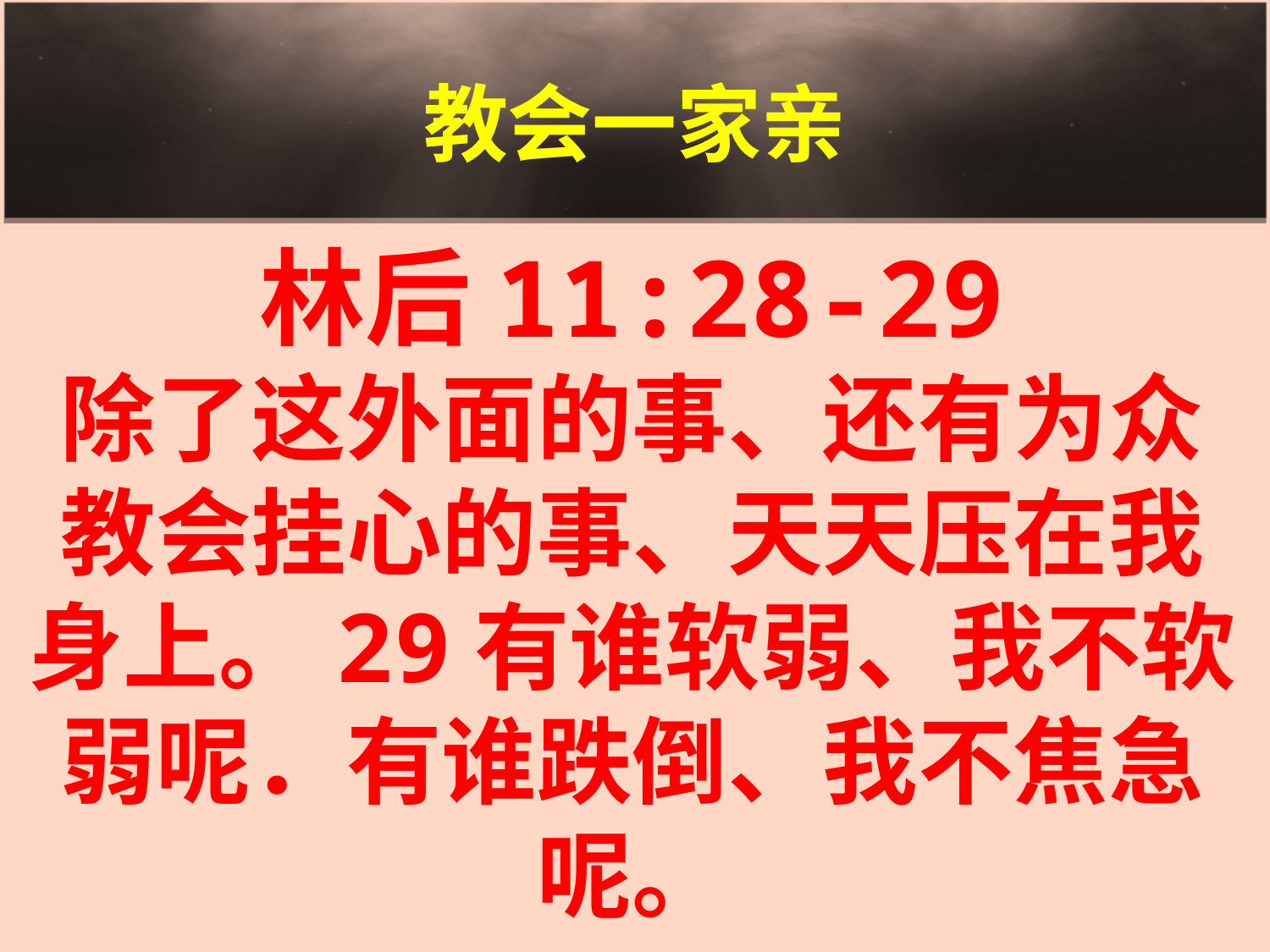

教会一家亲
林后11:28-29
除了这外面的事、还有为众教会挂心的事、天天压在我身上。29有谁软弱、我不软弱呢．有谁跌倒、我不焦急呢。